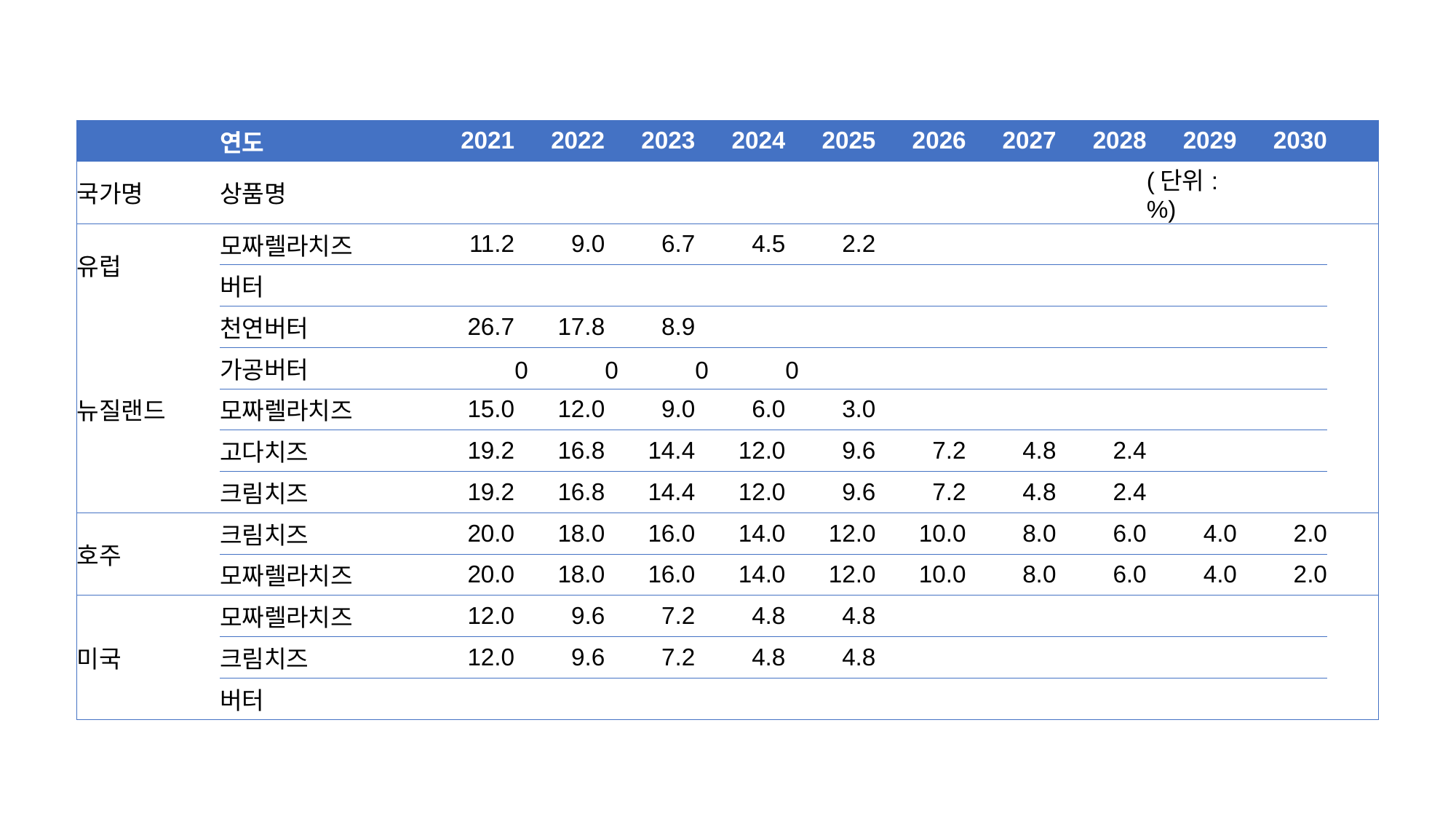

|  | 연도 | 2021 | 2022 | 2023 | 2024 | 2025 | 2026 | 2027 | 2028 | 2029 | 2030 |  |
| --- | --- | --- | --- | --- | --- | --- | --- | --- | --- | --- | --- | --- |
| 국가명 | 상품명 |  |  |  |  |  |  |  |  | (단위:%) |  |  |
| 유럽 | 모짜렐라치즈 | 11.2 | 9.0 | 6.7 | 4.5 | 2.2 |  |  |  |  |  |  |
|  | 버터 |  |  |  |  |  |  |  |  |  |  |  |
| 뉴질랜드 | 천연버터 | 26.7 | 17.8 | 8.9 |  |  |  |  |  |  |  |  |
|  | 가공버터 |  | 0 | 0 | 0 | 0 |  |  |  |  |  |  |
|  | 모짜렐라치즈 | 15.0 | 12.0 | 9.0 | 6.0 | 3.0 |  |  |  |  |  |  |
|  | 고다치즈 | 19.2 | 16.8 | 14.4 | 12.0 | 9.6 | 7.2 | 4.8 | 2.4 |  |  |  |
|  | 크림치즈 | 19.2 | 16.8 | 14.4 | 12.0 | 9.6 | 7.2 | 4.8 | 2.4 |  |  |  |
| 호주 | 크림치즈 | 20.0 | 18.0 | 16.0 | 14.0 | 12.0 | 10.0 | 8.0 | 6.0 | 4.0 | 2.0 |  |
|  | 모짜렐라치즈 | 20.0 | 18.0 | 16.0 | 14.0 | 12.0 | 10.0 | 8.0 | 6.0 | 4.0 | 2.0 |  |
| 미국 | 모짜렐라치즈 | 12.0 | 9.6 | 7.2 | 4.8 | 4.8 |  |  |  |  |  |  |
|  | 크림치즈 | 12.0 | 9.6 | 7.2 | 4.8 | 4.8 |  |  |  |  |  |  |
|  | 버터 |  |  |  |  |  |  |  |  |  |  |  |